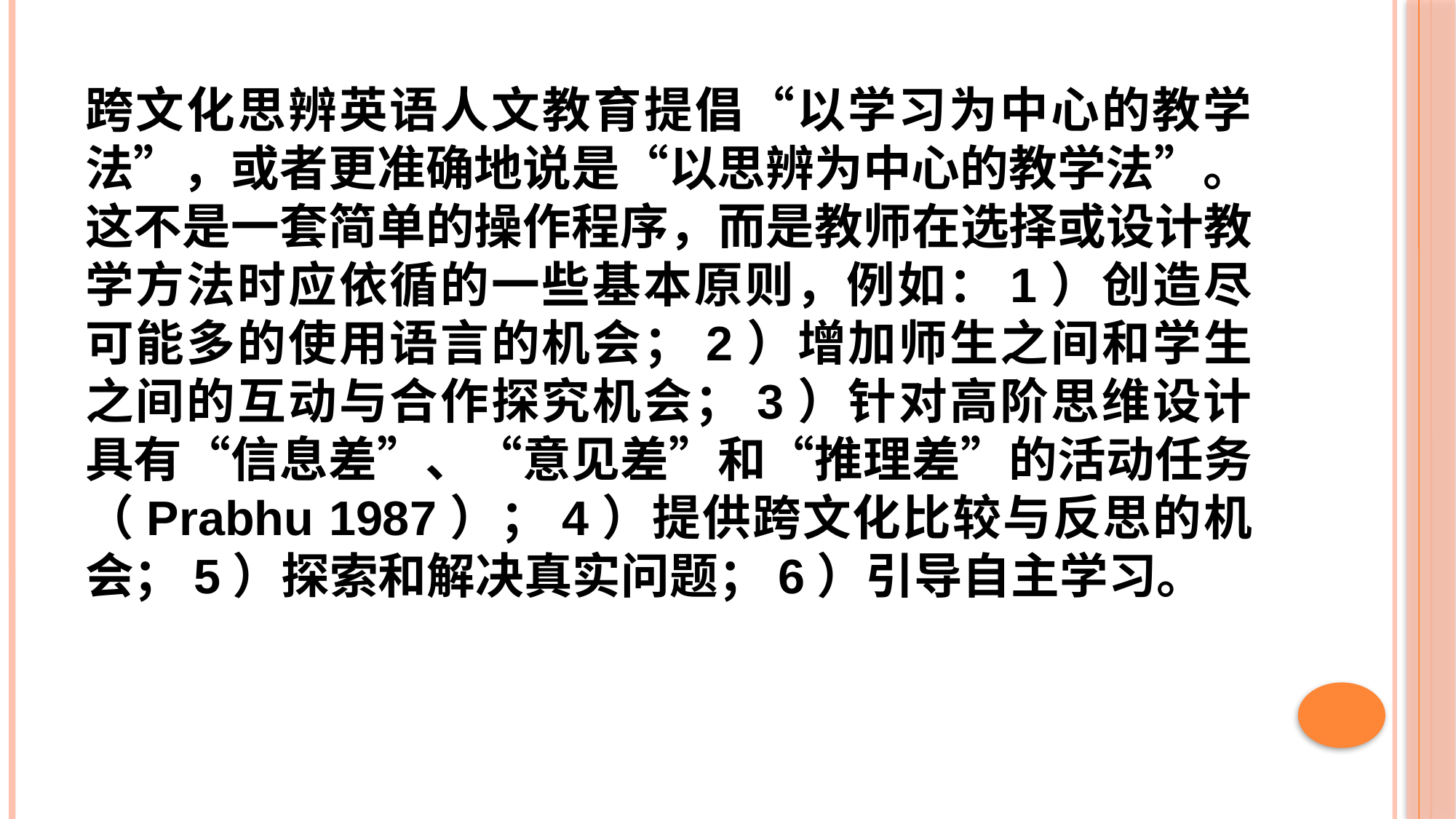

跨文化思辨英语人文教育提倡“以学习为中心的教学法”，或者更准确地说是“以思辨为中心的教学法”。这不是一套简单的操作程序，而是教师在选择或设计教学方法时应依循的一些基本原则，例如：1）创造尽可能多的使用语言的机会；2）增加师生之间和学生之间的互动与合作探究机会；3）针对高阶思维设计具有“信息差”、“意见差”和“推理差”的活动任务（Prabhu 1987）；4）提供跨文化比较与反思的机会；5）探索和解决真实问题；6）引导自主学习。